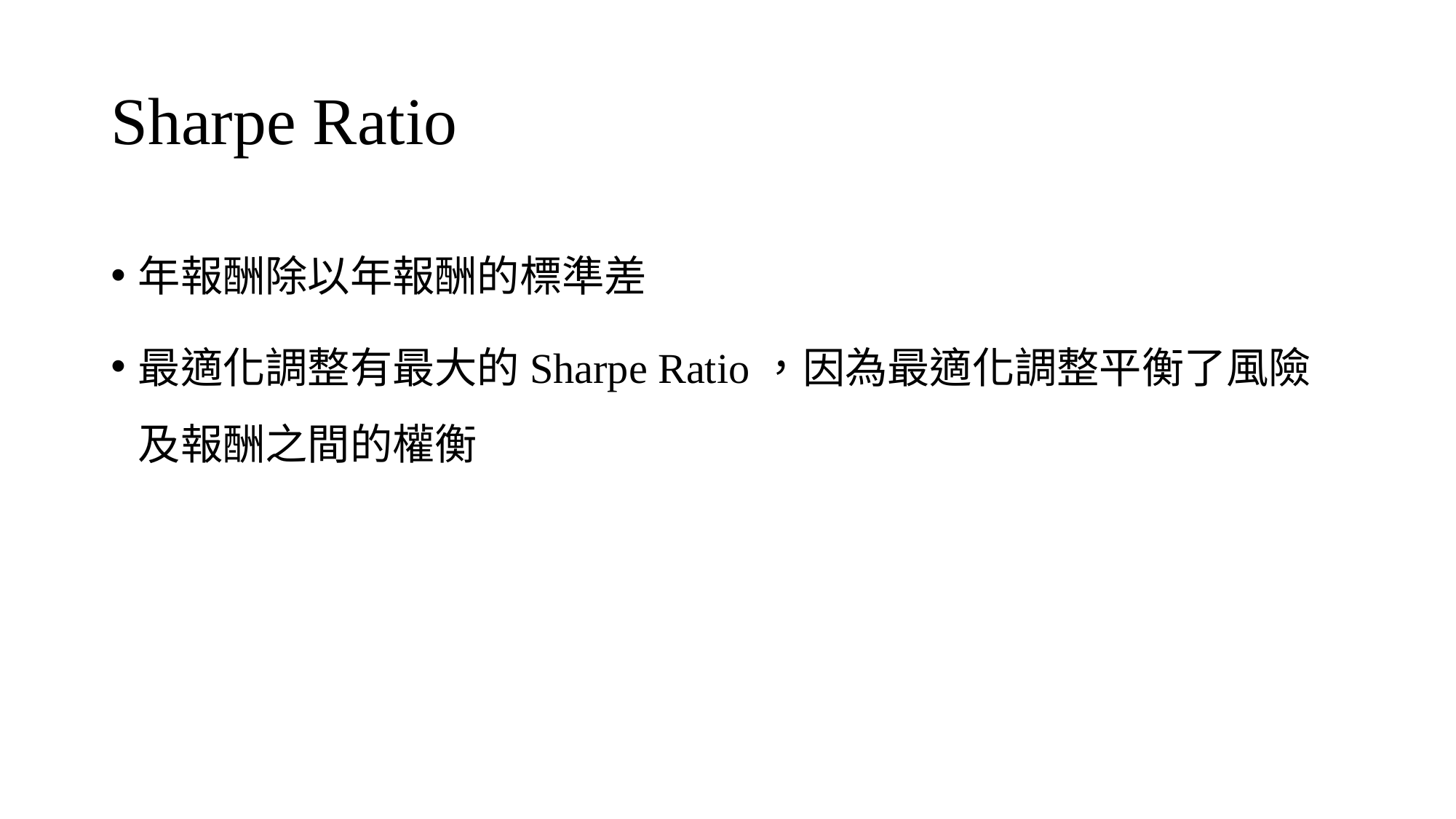

# Sharpe Ratio
年報酬除以年報酬的標準差
最適化調整有最大的Sharpe Ratio，因為最適化調整平衡了風險及報酬之間的權衡